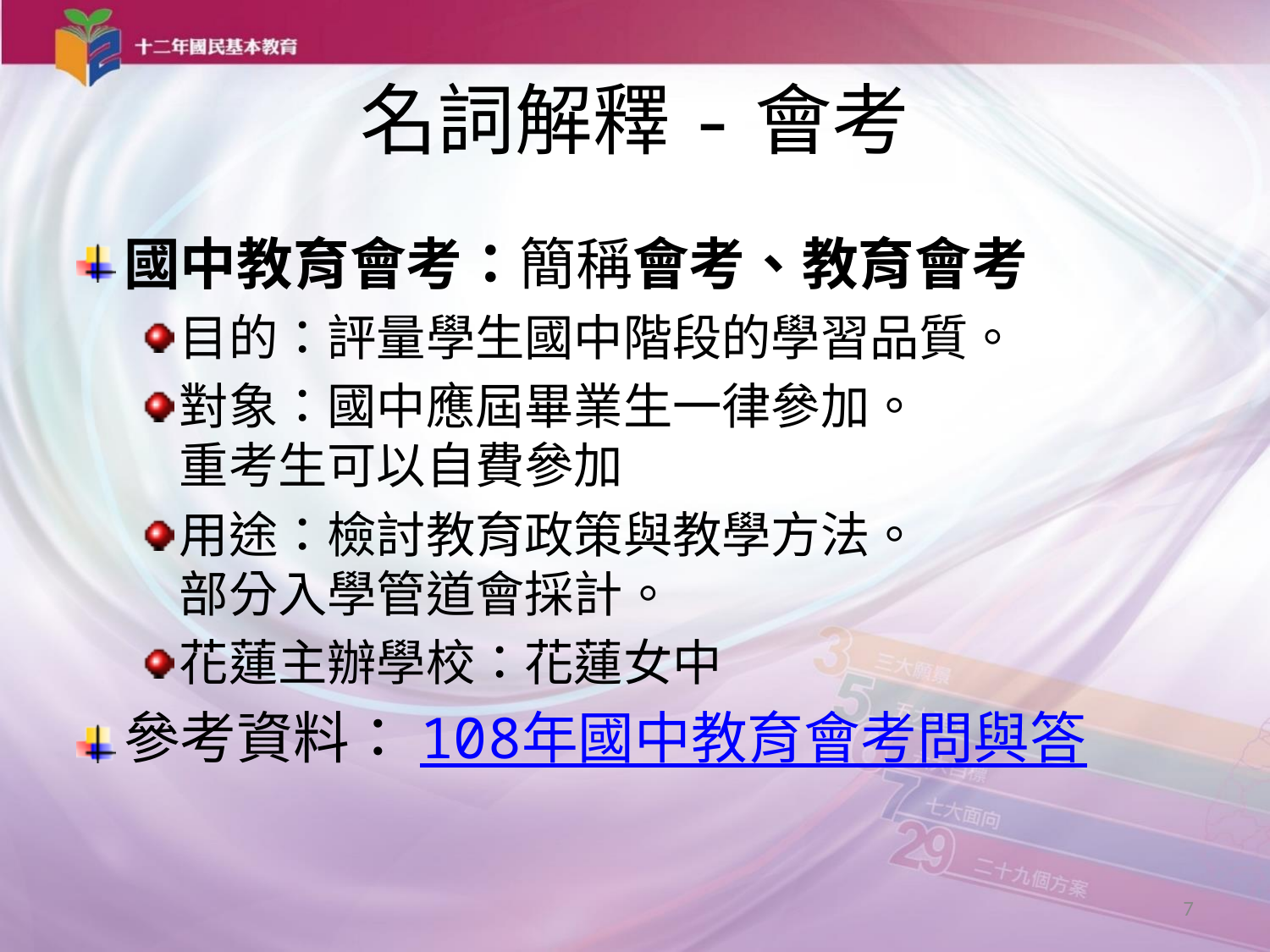

# 名詞解釋-會考
國中教育會考：簡稱會考、教育會考
目的：評量學生國中階段的學習品質。
對象：國中應屆畢業生一律參加。
重考生可以自費參加
用途：檢討教育政策與教學方法。
部分入學管道會採計。
花蓮主辦學校：花蓮女中
參考資料：108年國中教育會考問與答
7